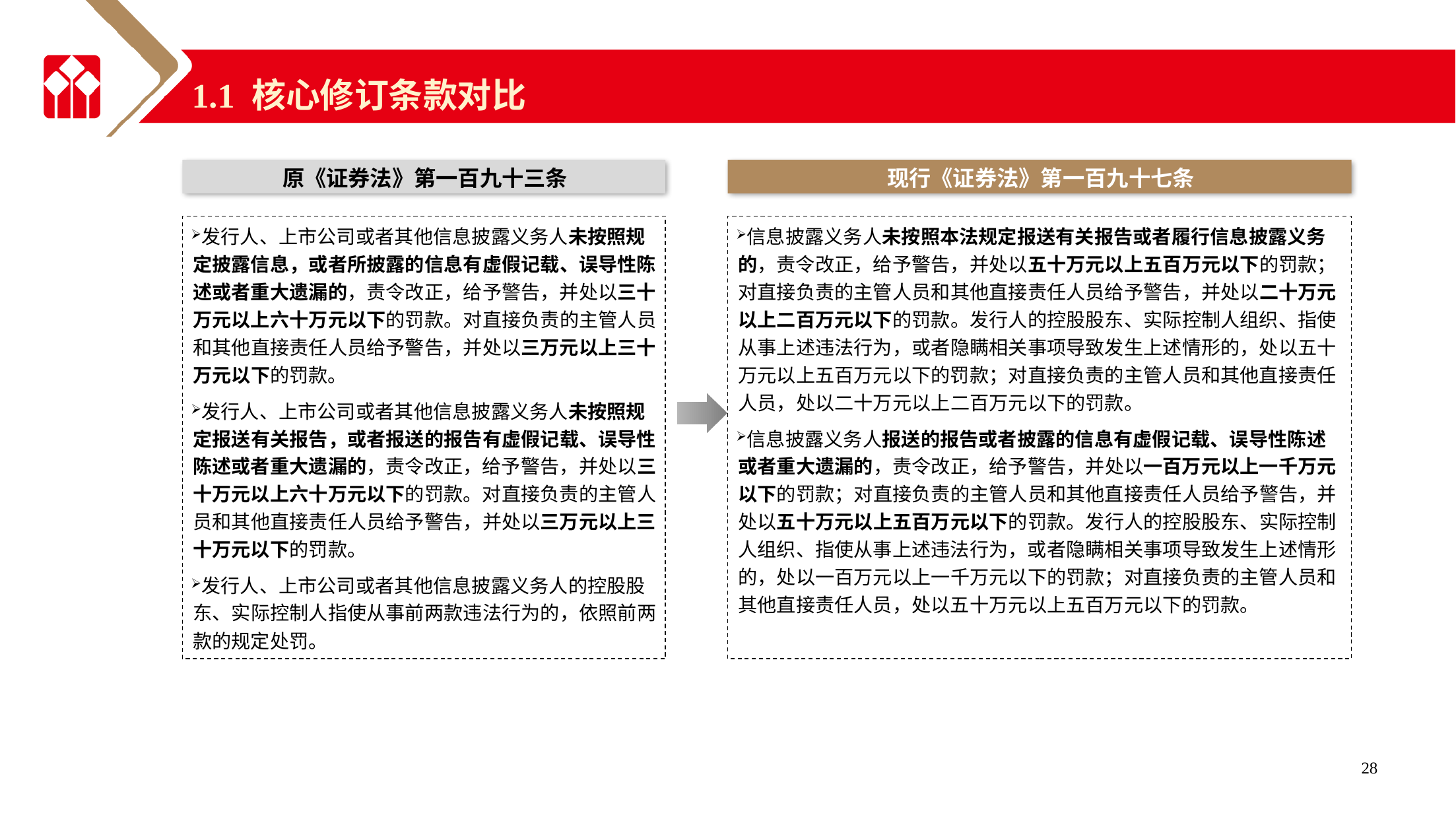

1.1 核心修订条款对比
原《证券法》第一百九十三条
现行《证券法》第一百九十七条
发行人、上市公司或者其他信息披露义务人未按照规定披露信息，或者所披露的信息有虚假记载、误导性陈述或者重大遗漏的，责令改正，给予警告，并处以三十万元以上六十万元以下的罚款。对直接负责的主管人员和其他直接责任人员给予警告，并处以三万元以上三十万元以下的罚款。
发行人、上市公司或者其他信息披露义务人未按照规定报送有关报告，或者报送的报告有虚假记载、误导性陈述或者重大遗漏的，责令改正，给予警告，并处以三十万元以上六十万元以下的罚款。对直接负责的主管人员和其他直接责任人员给予警告，并处以三万元以上三十万元以下的罚款。
发行人、上市公司或者其他信息披露义务人的控股股东、实际控制人指使从事前两款违法行为的，依照前两款的规定处罚。
信息披露义务人未按照本法规定报送有关报告或者履行信息披露义务的，责令改正，给予警告，并处以五十万元以上五百万元以下的罚款；对直接负责的主管人员和其他直接责任人员给予警告，并处以二十万元以上二百万元以下的罚款。发行人的控股股东、实际控制人组织、指使从事上述违法行为，或者隐瞒相关事项导致发生上述情形的，处以五十万元以上五百万元以下的罚款；对直接负责的主管人员和其他直接责任人员，处以二十万元以上二百万元以下的罚款。
信息披露义务人报送的报告或者披露的信息有虚假记载、误导性陈述或者重大遗漏的，责令改正，给予警告，并处以一百万元以上一千万元以下的罚款；对直接负责的主管人员和其他直接责任人员给予警告，并处以五十万元以上五百万元以下的罚款。发行人的控股股东、实际控制人组织、指使从事上述违法行为，或者隐瞒相关事项导致发生上述情形的，处以一百万元以上一千万元以下的罚款；对直接负责的主管人员和其他直接责任人员，处以五十万元以上五百万元以下的罚款。

28